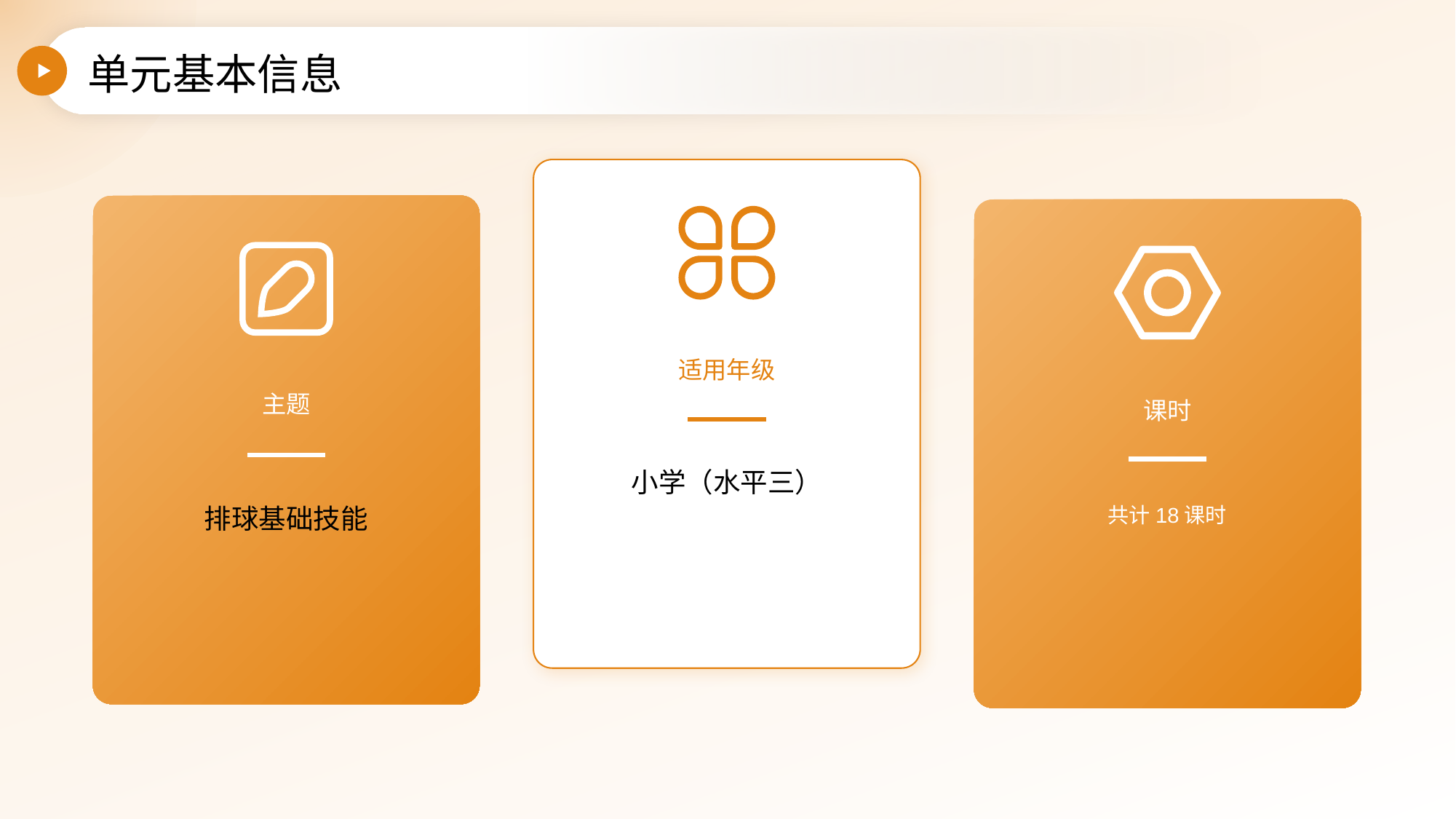

单元基本信息

适用年级
主题
课时
小学（水平三）
排球基础技能
共计18课时